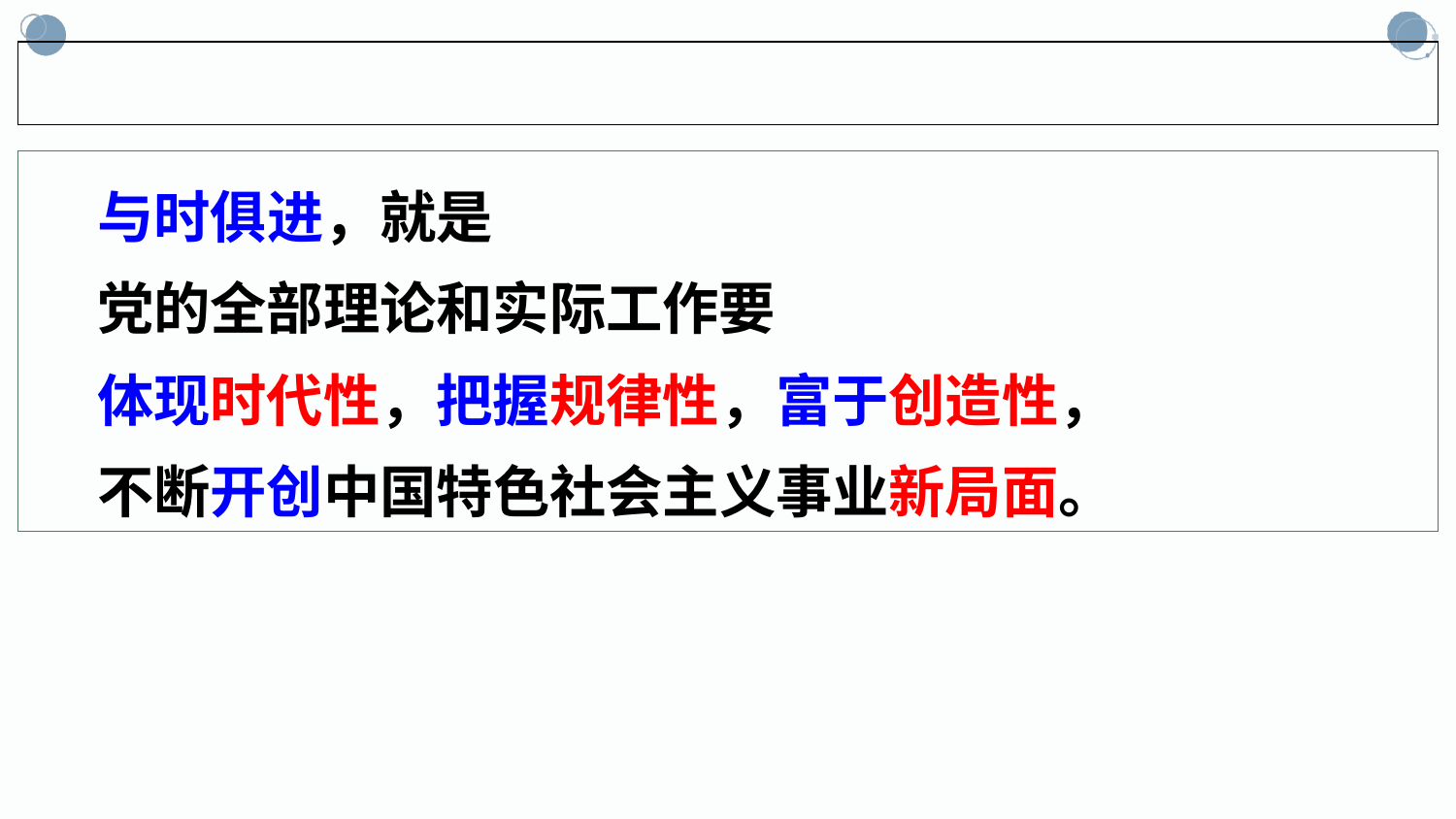

与时俱进，就是
    党的全部理论和实际工作要
    体现时代性，把握规律性，富于创造性，
    不断开创中国特色社会主义事业新局面。